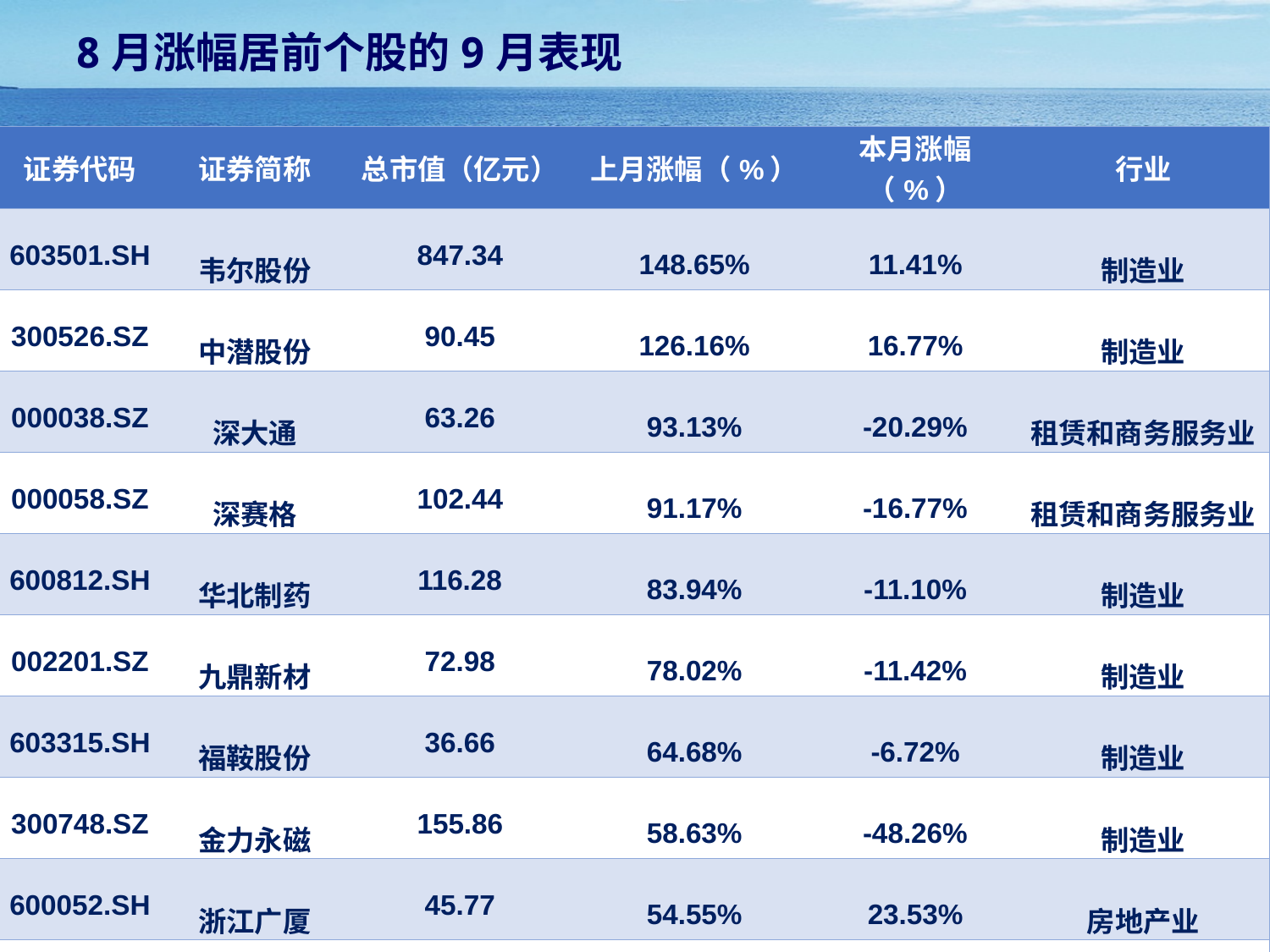

8月涨幅居前个股的9月表现
| 证券代码 | 证券简称 | 总市值（亿元） | 上月涨幅（%） | 本月涨幅（%） | 行业 |
| --- | --- | --- | --- | --- | --- |
| 603501.SH | 韦尔股份 | 847.34 | 148.65% | 11.41% | 制造业 |
| 300526.SZ | 中潜股份 | 90.45 | 126.16% | 16.77% | 制造业 |
| 000038.SZ | 深大通 | 63.26 | 93.13% | -20.29% | 租赁和商务服务业 |
| 000058.SZ | 深赛格 | 102.44 | 91.17% | -16.77% | 租赁和商务服务业 |
| 600812.SH | 华北制药 | 116.28 | 83.94% | -11.10% | 制造业 |
| 002201.SZ | 九鼎新材 | 72.98 | 78.02% | -11.42% | 制造业 |
| 603315.SH | 福鞍股份 | 36.66 | 64.68% | -6.72% | 制造业 |
| 300748.SZ | 金力永磁 | 155.86 | 58.63% | -48.26% | 制造业 |
| 600052.SH | 浙江广厦 | 45.77 | 54.55% | 23.53% | 房地产业 |
| 603701.SH | 德宏股份 | 24.50 | 52.76% | -26.45% | 制造业 |